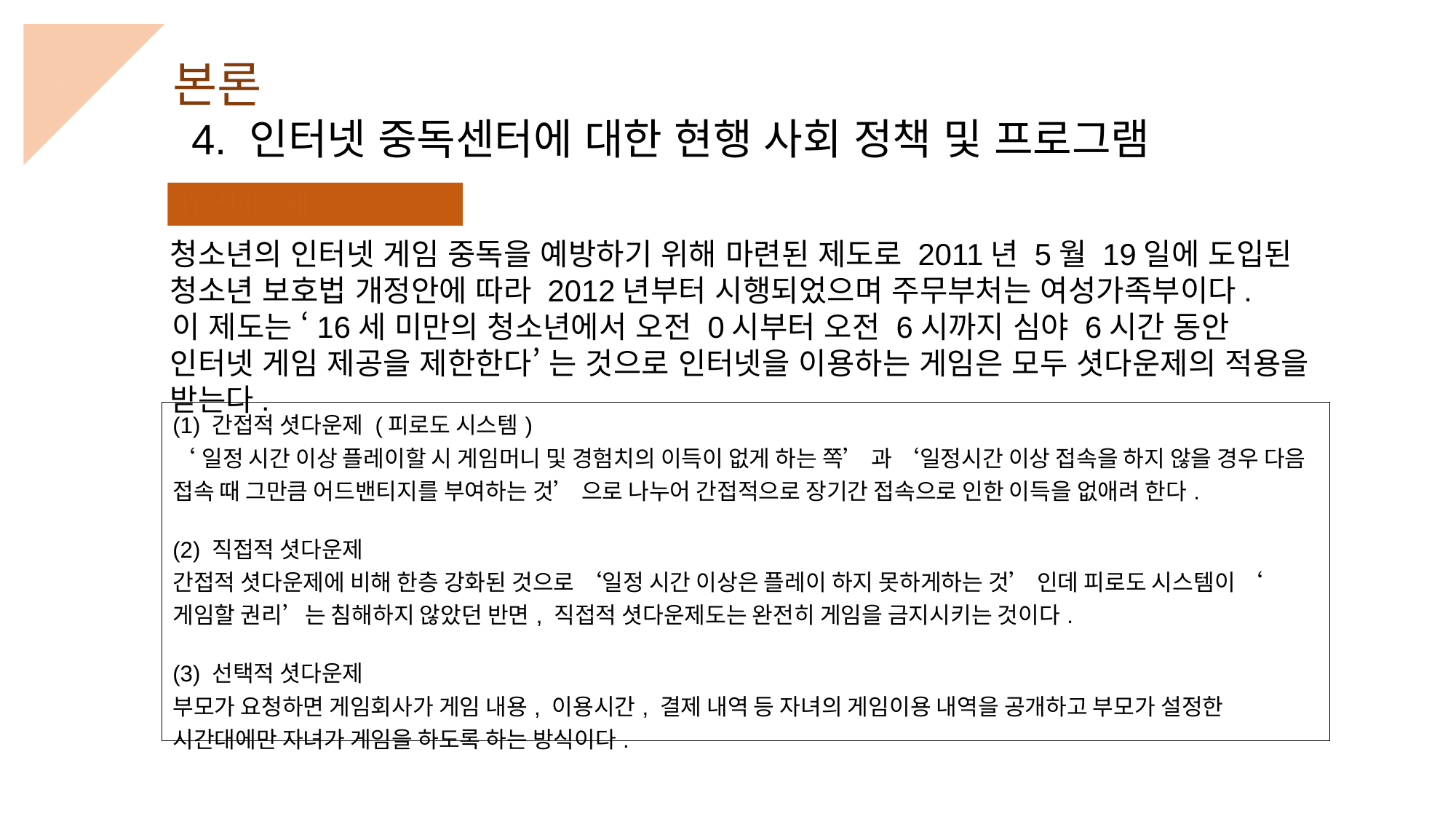

3
본론
4. 인터넷 중독센터에 대한 현행 사회 정책 및 프로그램
 1) 셧다운제

청소년의 인터넷 게임 중독을 예방하기 위해 마련된 제도로 2011년 5월 19일에 도입된 청소년 보호법 개정안에 따라 2012년부터 시행되었으며 주무부처는 여성가족부이다.
이 제도는 ‘16세 미만의 청소년에서 오전 0시부터 오전 6시까지 심야 6시간 동안 인터넷 게임 제공을 제한한다’ 는 것으로 인터넷을 이용하는 게임은 모두 셧다운제의 적용을 받는다.

| (1) 간접적 셧다운제 (피로도 시스템) ‘일정 시간 이상 플레이할 시 게임머니 및 경험치의 이득이 없게 하는 쪽’ 과 ‘일정시간 이상 접속을 하지 않을 경우 다음 접속 때 그만큼 어드밴티지를 부여하는 것’ 으로 나누어 간접적으로 장기간 접속으로 인한 이득을 없애려 한다. (2) 직접적 셧다운제 간접적 셧다운제에 비해 한층 강화된 것으로 ‘일정 시간 이상은 플레이 하지 못하게하는 것’ 인데 피로도 시스템이 ‘게임할 권리’는 침해하지 않았던 반면, 직접적 셧다운제도는 완전히 게임을 금지시키는 것이다. (3) 선택적 셧다운제 부모가 요청하면 게임회사가 게임 내용, 이용시간, 결제 내역 등 자녀의 게임이용 내역을 공개하고 부모가 설정한 시간대에만 자녀가 게임을 하도록 하는 방식이다. |
| --- |